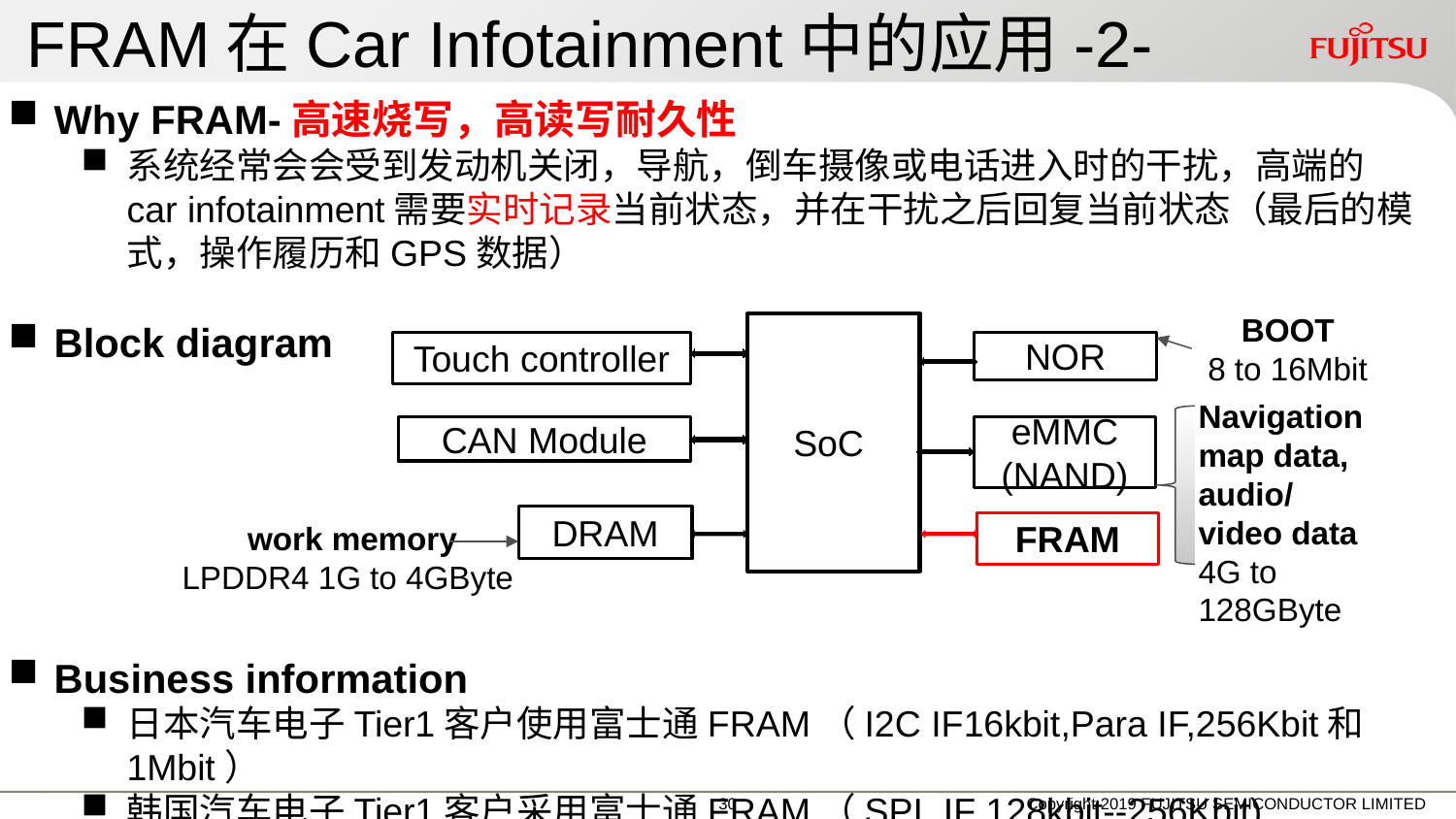

# FRAM在Car Infotainment中的应用-2-
Why FRAM-高速烧写，高读写耐久性
系统经常会会受到发动机关闭，导航，倒车摄像或电话进入时的干扰，高端的car infotainment需要实时记录当前状态，并在干扰之后回复当前状态（最后的模式，操作履历和GPS数据）

Block diagram
BOOT
8 to 16Mbit
SoC

Touch controller
NOR

Navigation map data,
audio/video data
4G to 128GByte

CAN Module
eMMC
(NAND)

DRAM
 work memory
LPDDR4 1G to 4GByte
FRAM
Business information
日本汽车电子Tier1客户使用富士通FRAM（I2C IF16kbit,Para IF,256Kbit和1Mbit）
韩国汽车电子Tier1客户采用富士通FRAM（SPI  IF 128kbit--256Kbit)
Copyright 2019 FUJITSU SEMICONDUCTOR LIMITED
30